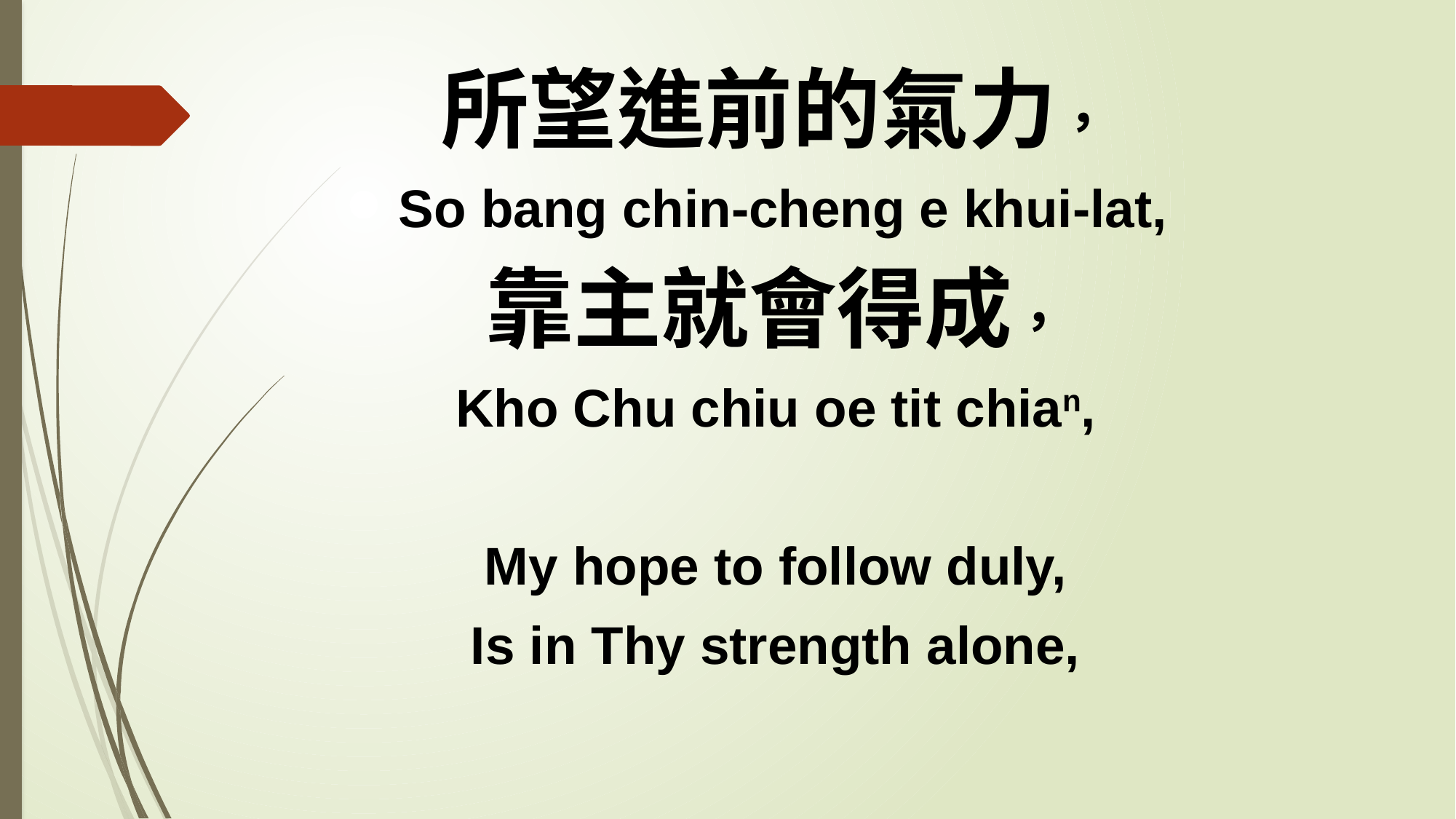

所望進前的氣力，
 So bang chin-cheng e khui-lat,
靠主就會得成，
Kho Chu chiu oe tit chian,

My hope to follow duly,
Is in Thy strength alone,